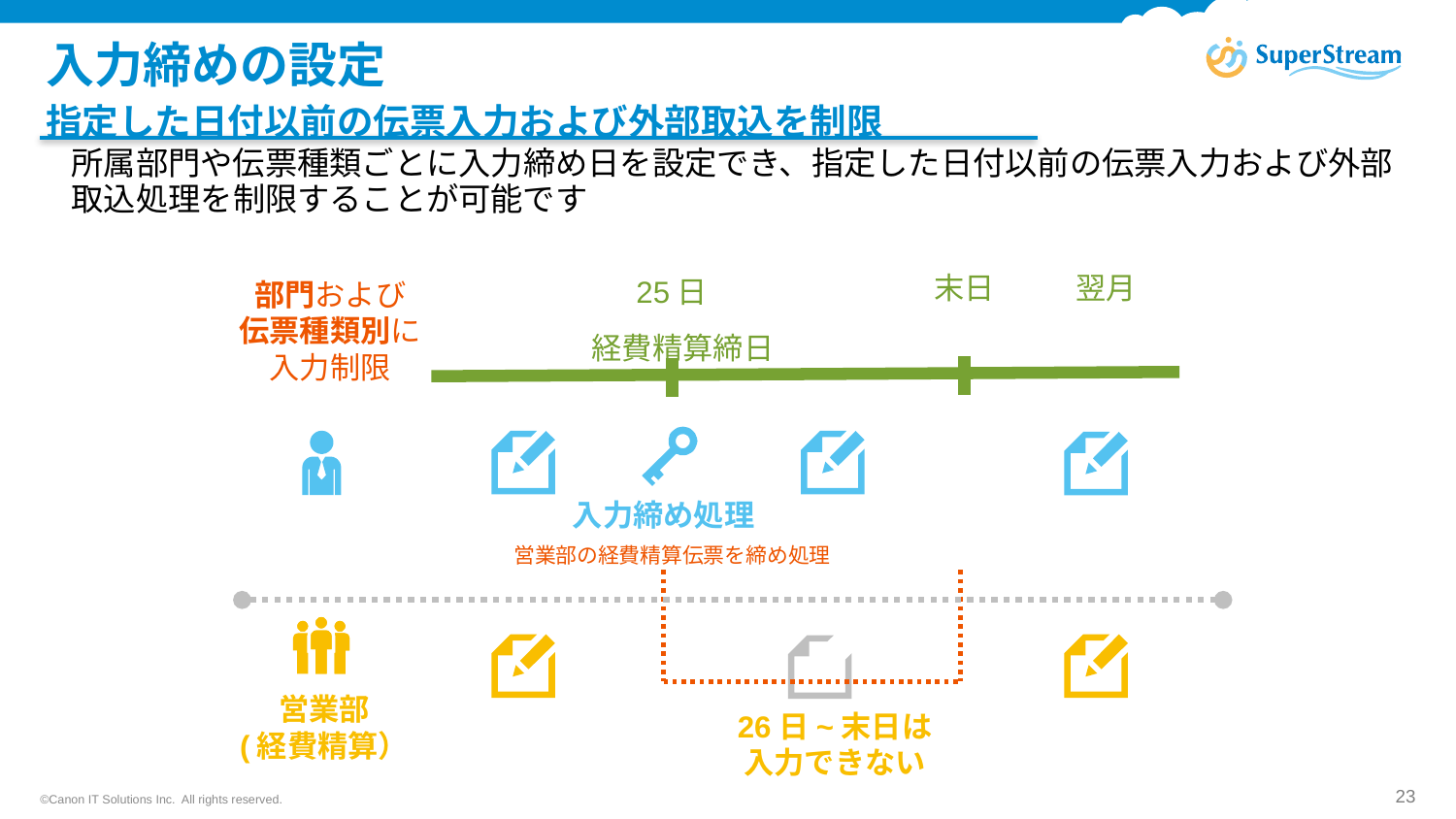

# 入力締めの設定
指定した日付以前の伝票入力および外部取込を制限

所属部門や伝票種類ごとに入力締め日を設定でき、指定した日付以前の伝票入力および外部
取込処理を制限することが可能です

末日
翌月
25日
部門および
伝票種類別に
入力制限
経費精算締日

入力締め処理
営業部の経費精算伝票を締め処理

営業部
(経費精算）
26日~末日は入力できない
©Canon IT Solutions Inc.  All rights reserved.
23